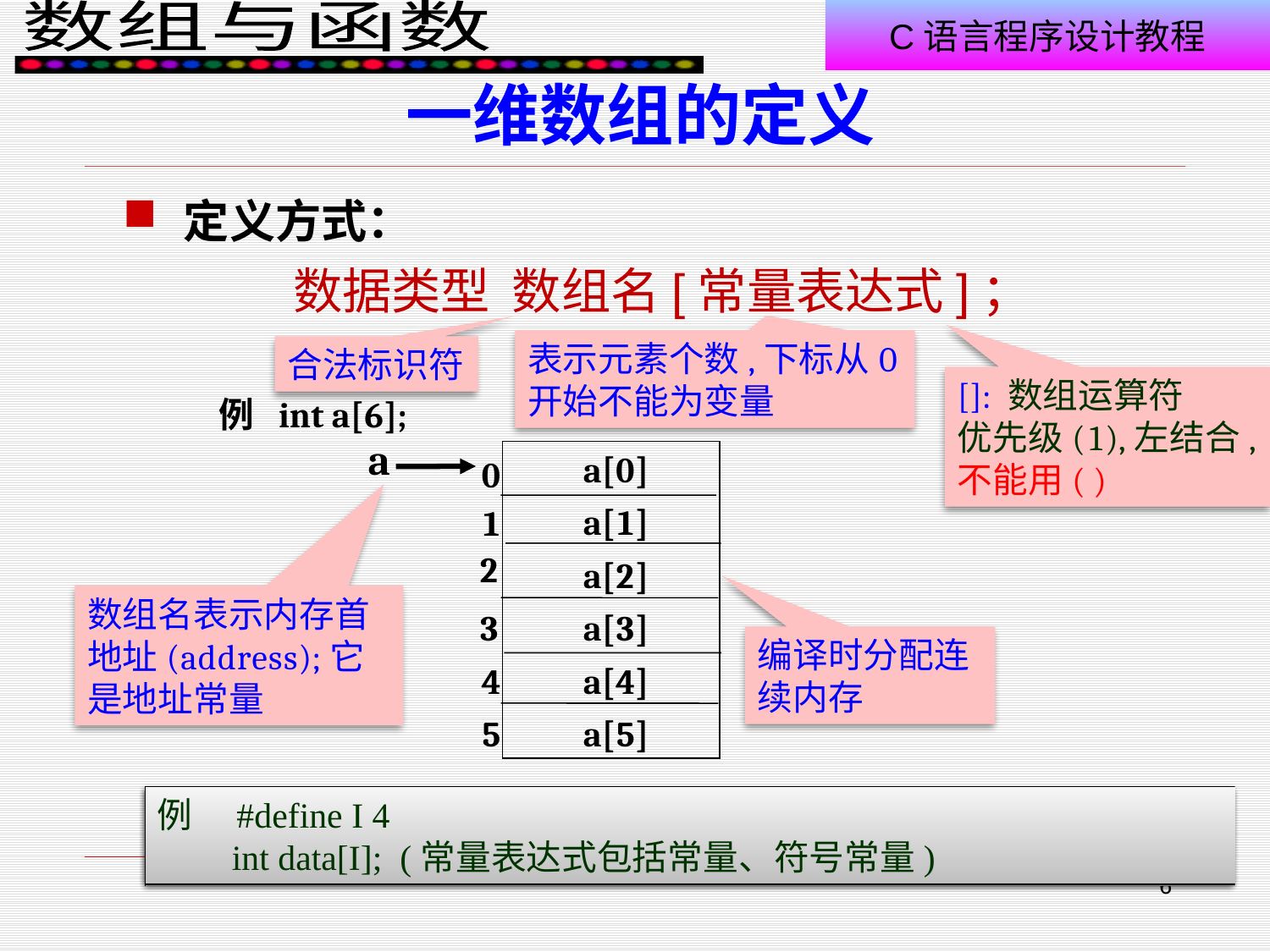

# 一维数组的定义
定义方式：
数据类型  数组名[常量表达式]；
表示元素个数,下标从0开始不能为变量
合法标识符
[]: 数组运算符
优先级(1),左结合,不能用( )
例  int a[6];
a

a[0]
0
a[1]
1

2

a[2]

3
a[3]
4

a[4]

5
a[5]

数组名表示内存首地址(address);它是地址常量
编译时分配连续内存
例 int data[5];
data[5]=10;  //C语言对数组不作越界检查，使用时要注意
例　#define I 4
int data[I];  (常量表达式包括常量、符号常量)
例　int i=15;
int data[i];  (× 不能用变量定义数组维数)
6